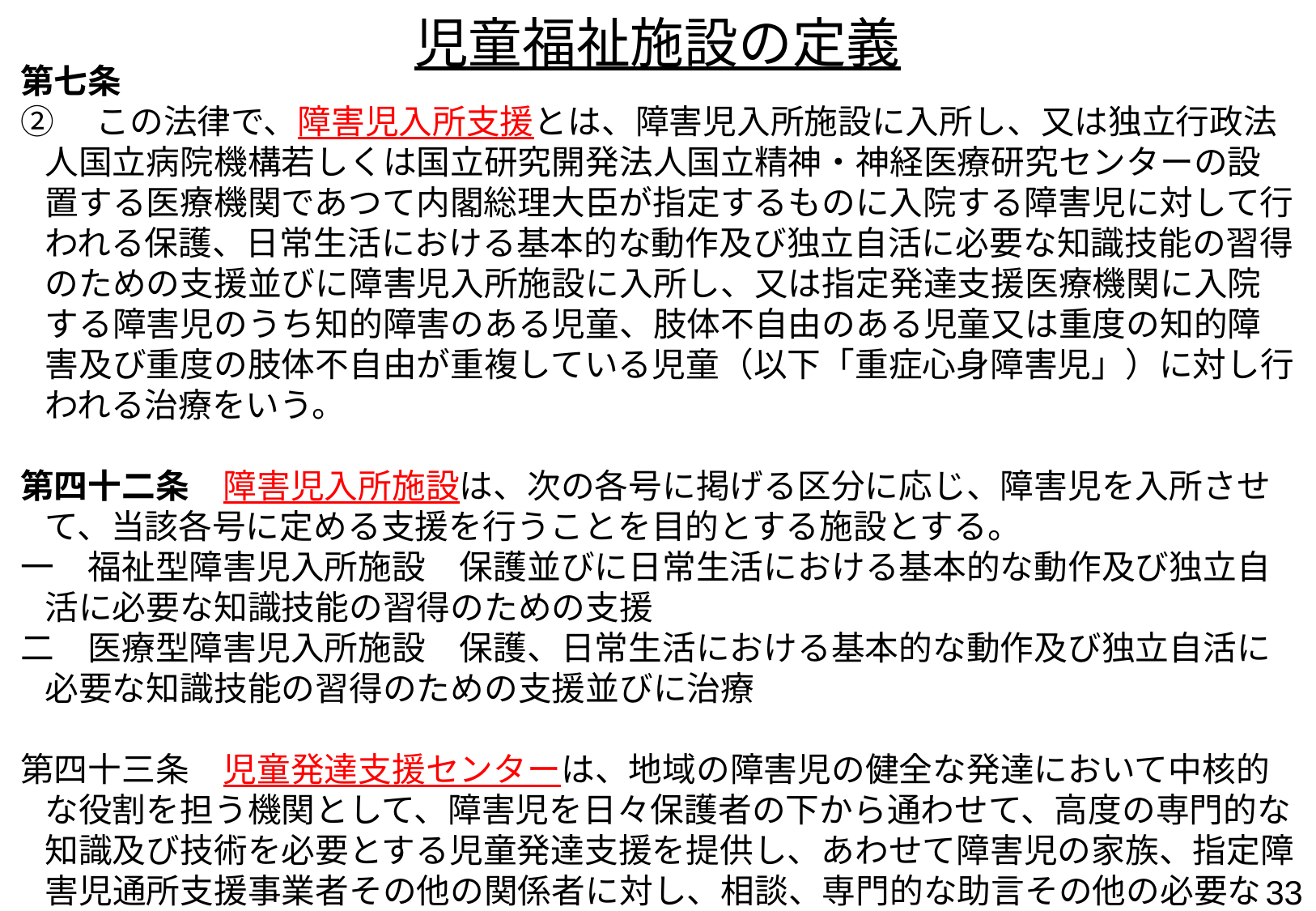

児童福祉施設の定義
第七条
②　この法律で、障害児入所支援とは、障害児入所施設に入所し、又は独立行政法人国立病院機構若しくは国立研究開発法人国立精神・神経医療研究センターの設置する医療機関であつて内閣総理大臣が指定するものに入院する障害児に対して行われる保護、日常生活における基本的な動作及び独立自活に必要な知識技能の習得のための支援並びに障害児入所施設に入所し、又は指定発達支援医療機関に入院する障害児のうち知的障害のある児童、肢体不自由のある児童又は重度の知的障害及び重度の肢体不自由が重複している児童（以下「重症心身障害児」）に対し行われる治療をいう。

第四十二条　障害児入所施設は、次の各号に掲げる区分に応じ、障害児を入所させて、当該各号に定める支援を行うことを目的とする施設とする。
一　福祉型障害児入所施設　保護並びに日常生活における基本的な動作及び独立自活に必要な知識技能の習得のための支援
二　医療型障害児入所施設　保護、日常生活における基本的な動作及び独立自活に必要な知識技能の習得のための支援並びに治療

第四十三条　児童発達支援センターは、地域の障害児の健全な発達において中核的な役割を担う機関として、障害児を日々保護者の下から通わせて、高度の専門的な知識及び技術を必要とする児童発達支援を提供し、あわせて障害児の家族、指定障害児通所支援事業者その他の関係者に対し、相談、専門的な助言その他の必要な援助を行うことを目的とする施設とする。
33